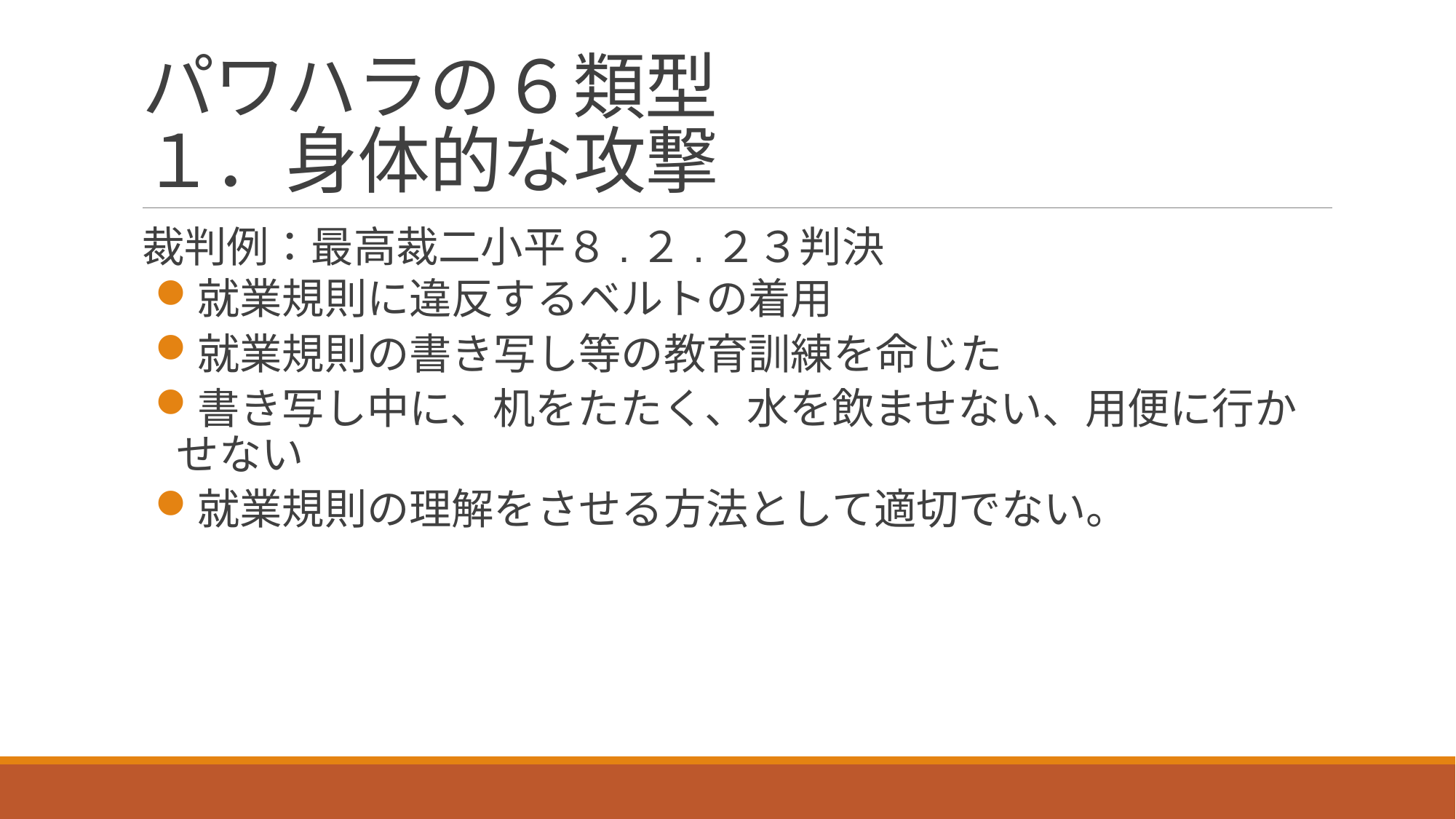

# パワハラの６類型 １．身体的な攻撃
裁判例：最高裁二小平８.２.２３判決
就業規則に違反するベルトの着用
就業規則の書き写し等の教育訓練を命じた
書き写し中に、机をたたく、水を飲ませない、用便に行かせない
就業規則の理解をさせる方法として適切でない。